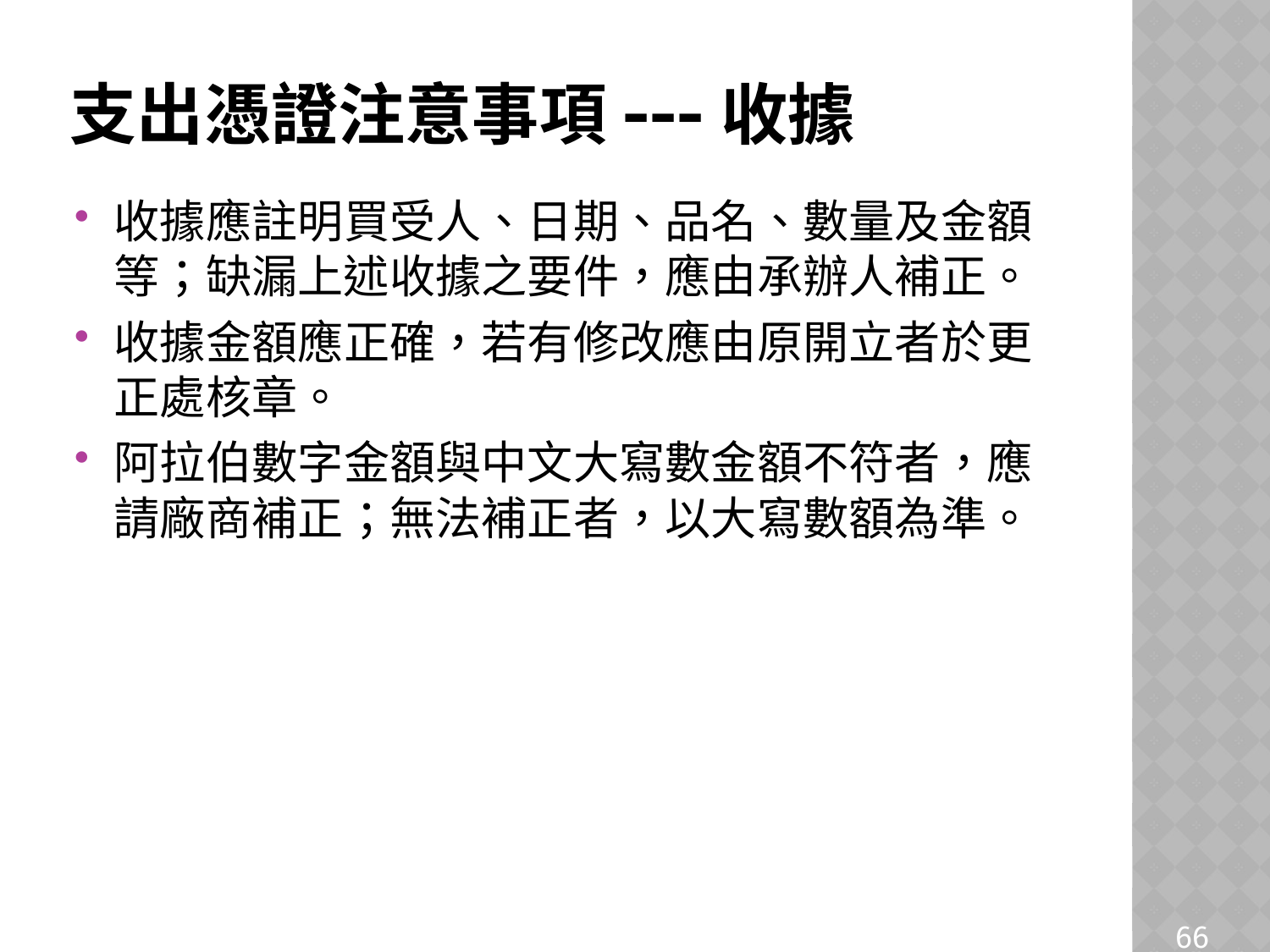

# 支出憑證注意事項---收據
收據應註明買受人、日期、品名、數量及金額等；缺漏上述收據之要件，應由承辦人補正。
收據金額應正確，若有修改應由原開立者於更正處核章。
阿拉伯數字金額與中文大寫數金額不符者，應請廠商補正；無法補正者，以大寫數額為準。

66